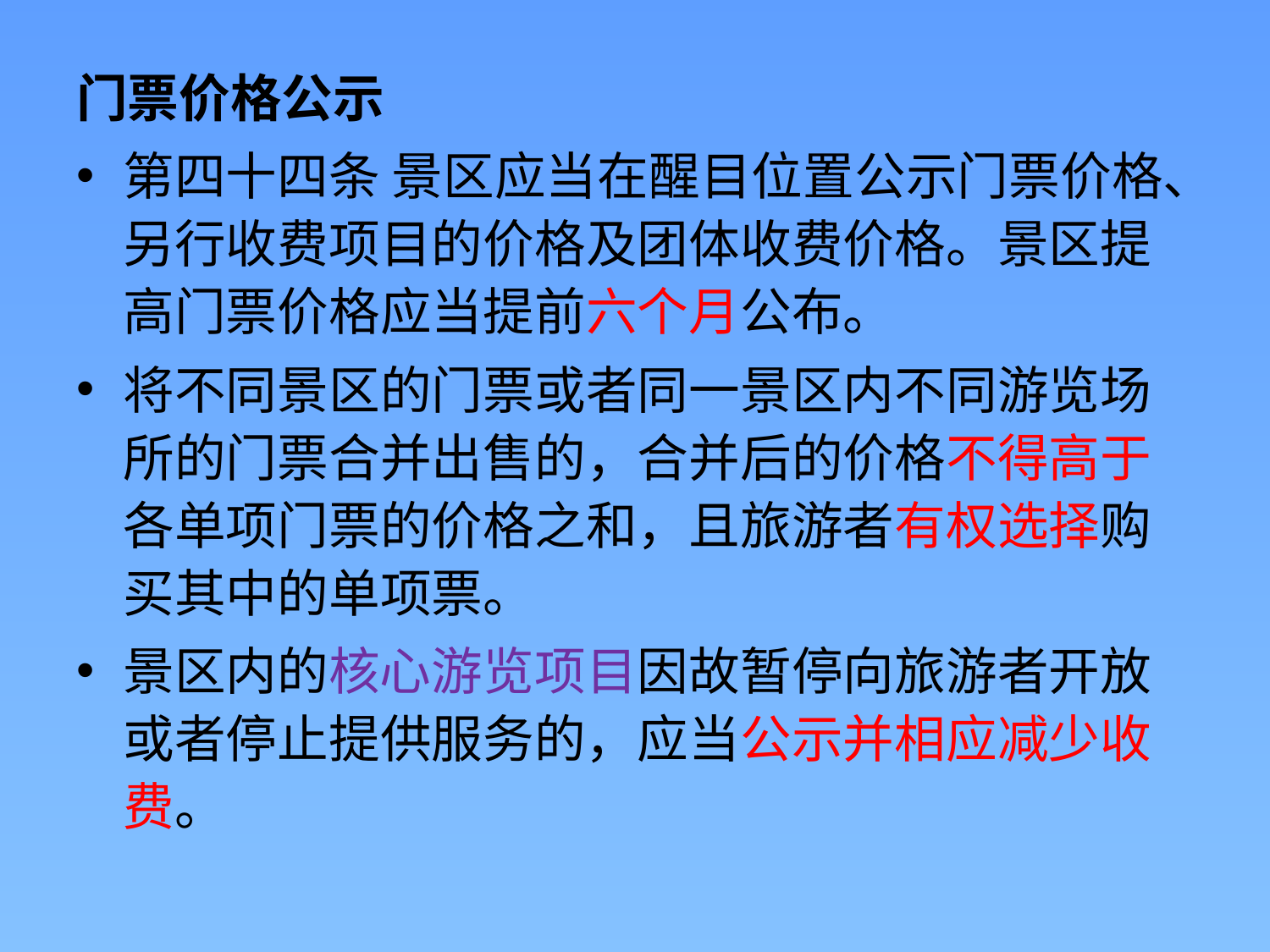

门票价格公示
第四十四条 景区应当在醒目位置公示门票价格、另行收费项目的价格及团体收费价格。景区提高门票价格应当提前六个月公布。
将不同景区的门票或者同一景区内不同游览场所的门票合并出售的，合并后的价格不得高于各单项门票的价格之和，且旅游者有权选择购买其中的单项票。
景区内的核心游览项目因故暂停向旅游者开放或者停止提供服务的，应当公示并相应减少收费。